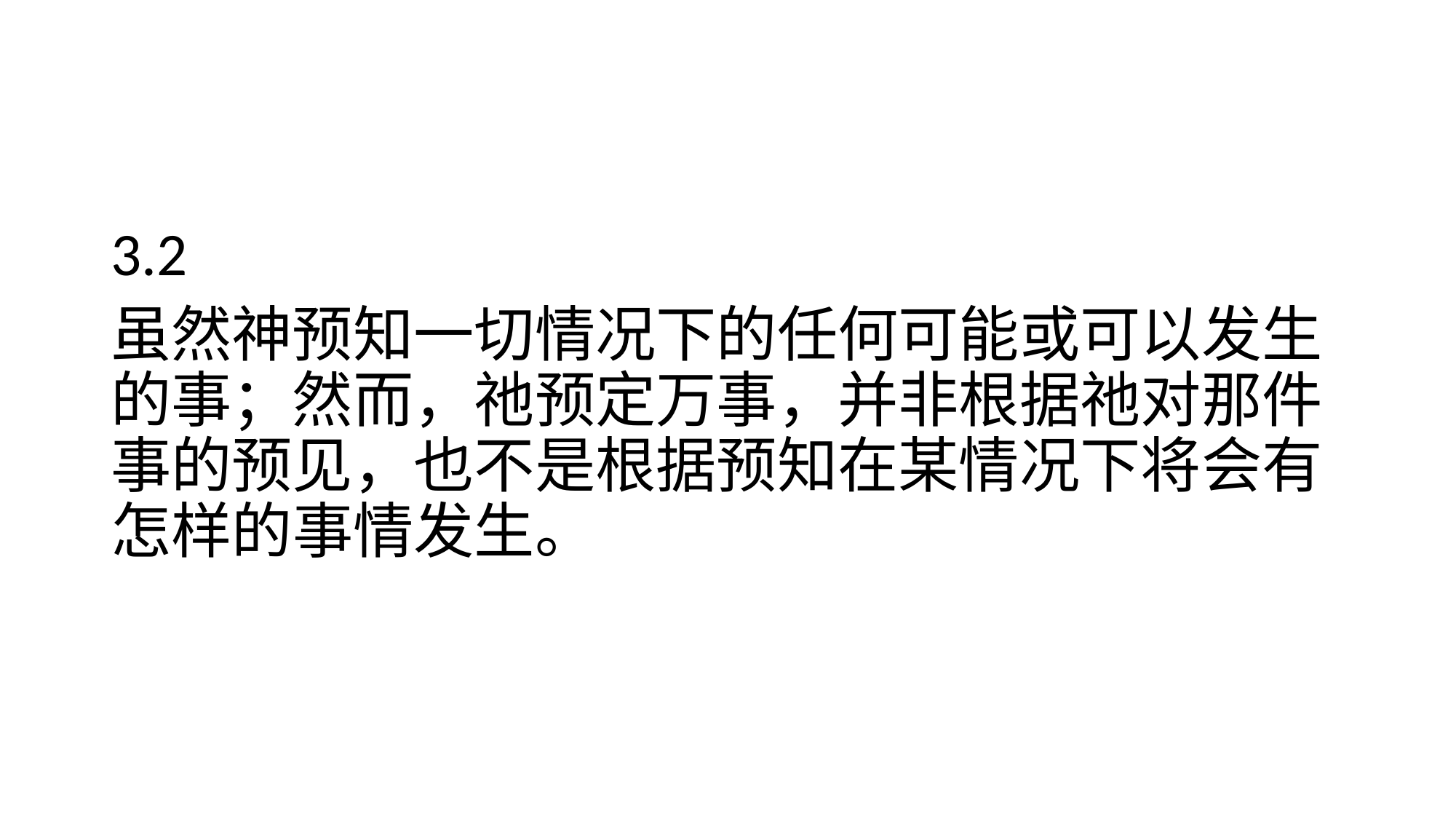

#
3.2
虽然神预知一切情况下的任何可能或可以发生的事；然而，祂预定万事，并非根据祂对那件事的预见，也不是根据预知在某情况下将会有怎样的事情发生。